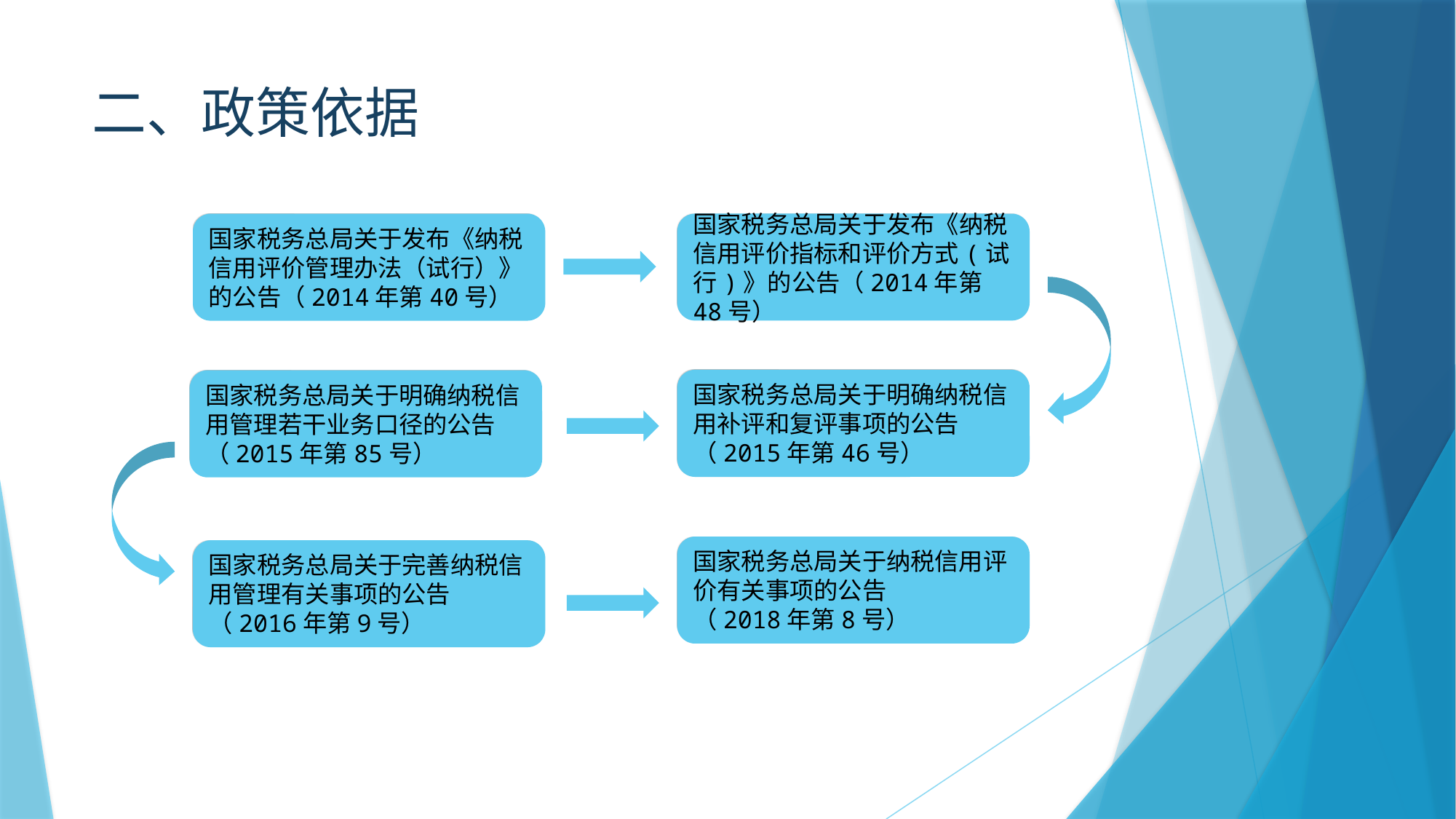

# 二、政策依据
国家税务总局关于发布《纳税信用评价管理办法（试行）》的公告（2014年第40号）
国家税务总局关于发布《纳税信用评价指标和评价方式(试行)》的公告（2014年第48号）

国家税务总局关于明确纳税信用补评和复评事项的公告（2015年第46号）
国家税务总局关于明确纳税信用管理若干业务口径的公告（2015年第85号）

国家税务总局关于纳税信用评价有关事项的公告
（2018年第8号）
国家税务总局关于完善纳税信用管理有关事项的公告
（2016年第9号）